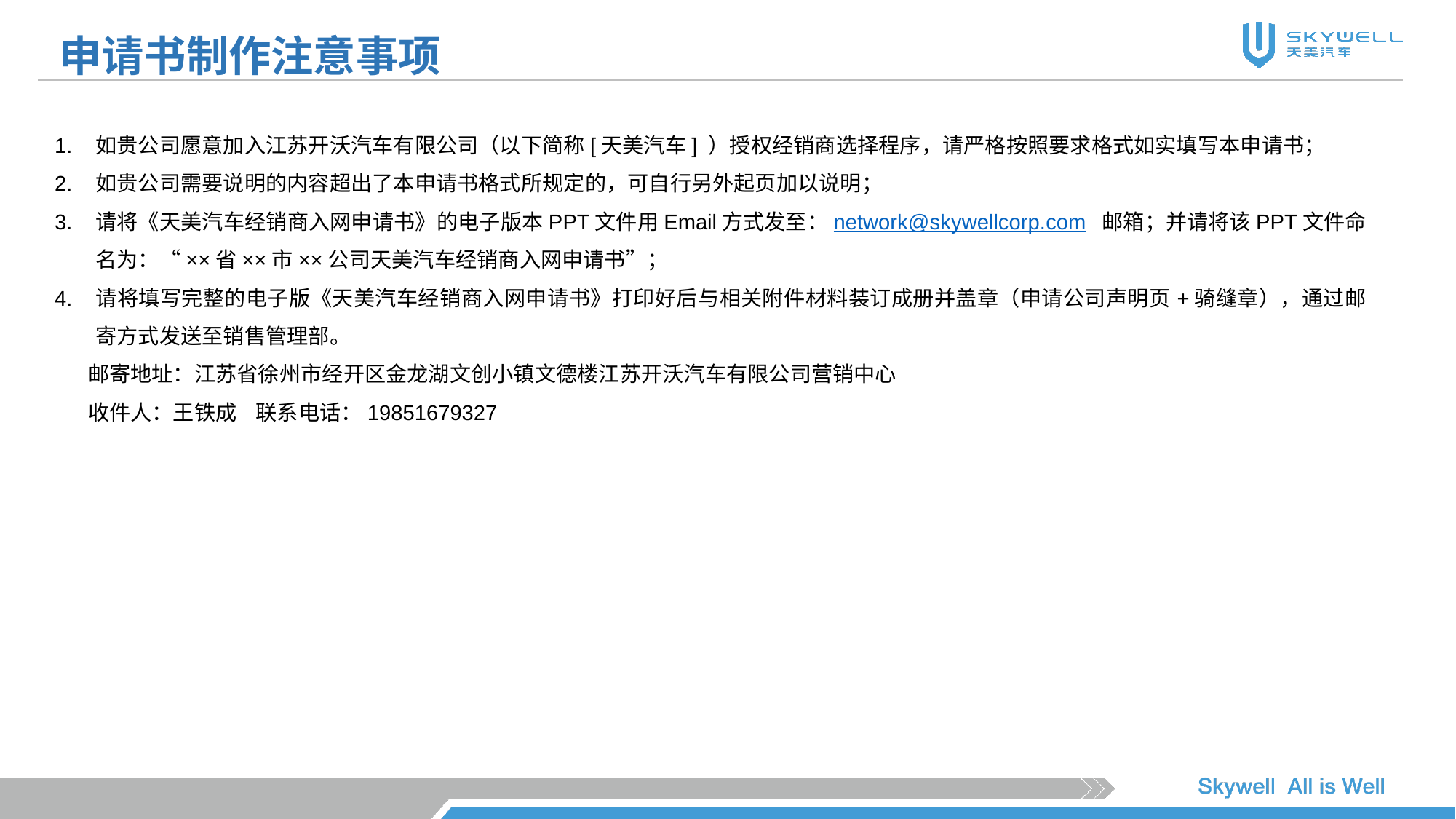

申请书制作注意事项
如贵公司愿意加入江苏开沃汽车有限公司（以下简称[天美汽车] ）授权经销商选择程序，请严格按照要求格式如实填写本申请书；
如贵公司需要说明的内容超出了本申请书格式所规定的，可自行另外起页加以说明；
请将《天美汽车经销商入网申请书》的电子版本PPT文件用Email方式发至：network@skywellcorp.com  邮箱；并请将该PPT文件命名为：“××省××市××公司天美汽车经销商入网申请书”；
请将填写完整的电子版《天美汽车经销商入网申请书》打印好后与相关附件材料装订成册并盖章（申请公司声明页+骑缝章），通过邮寄方式发送至销售管理部。
      邮寄地址：江苏省徐州市经开区金龙湖文创小镇文德楼江苏开沃汽车有限公司营销中心
      收件人：王铁成    联系电话：19851679327